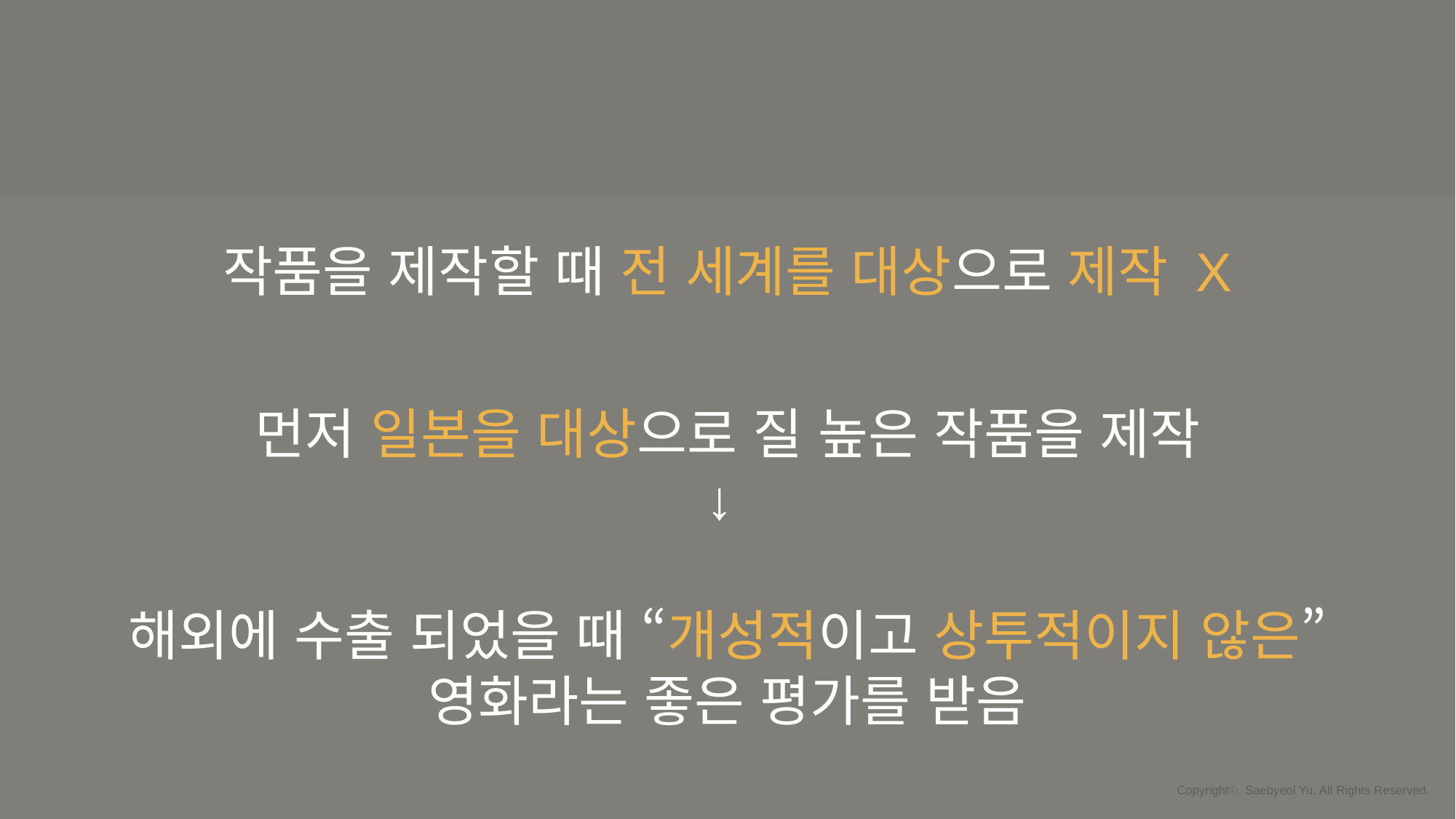

작품을 제작할 때 전 세계를 대상으로 제작 X

먼저 일본을 대상으로 질 높은 작품을 제작
↓

해외에 수출 되었을 때 “개성적이고 상투적이지 않은”
영화라는 좋은 평가를 받음